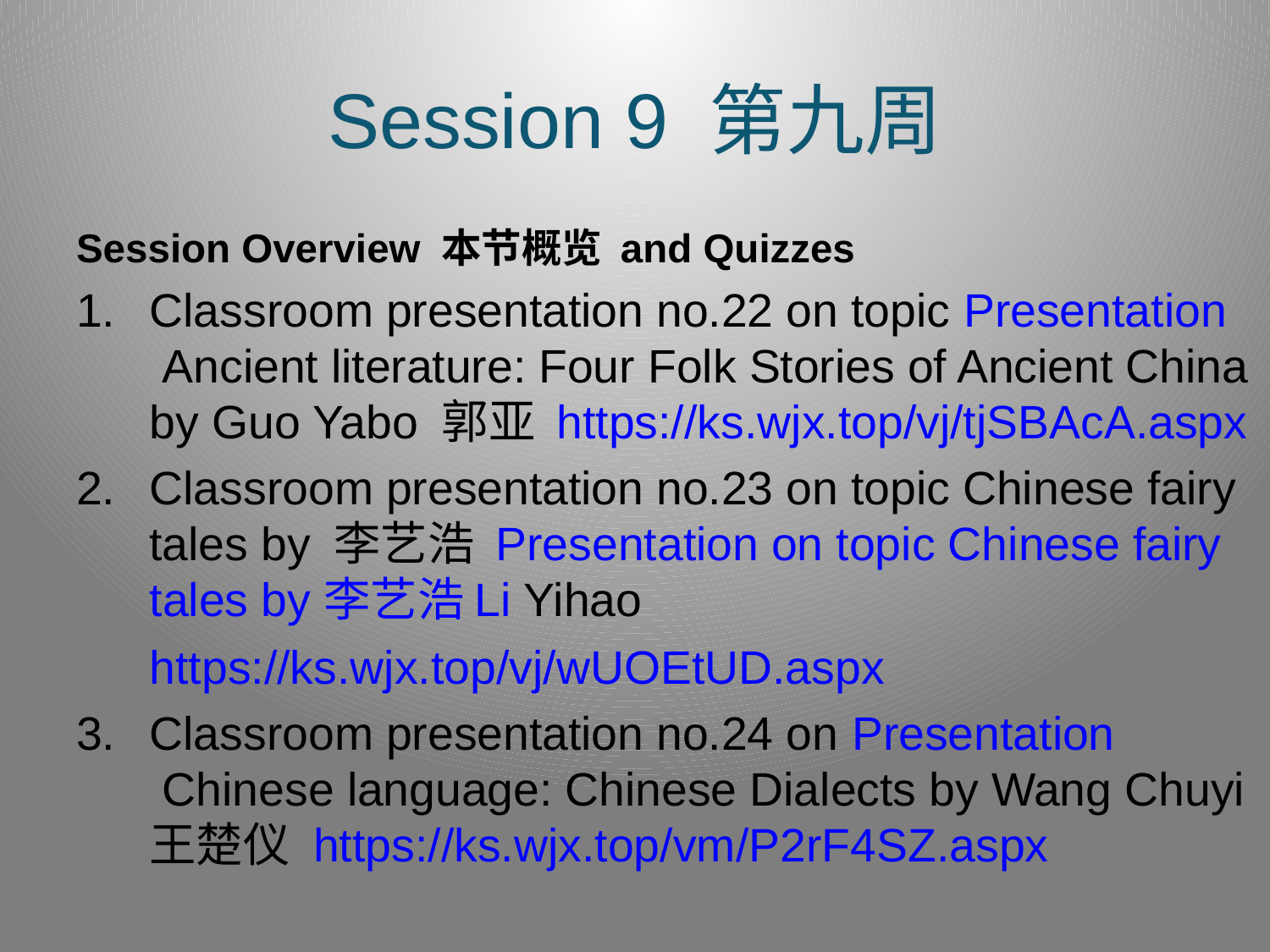

# Session 9 第九周
Session Overview 本节概览 and Quizzes
Classroom presentation no.22 on topic Presentation Ancient literature: Four Folk Stories of Ancient China by Guo Yabo 郭亚 https://ks.wjx.top/vj/tjSBAcA.aspx
Classroom presentation no.23 on topic Chinese fairy tales by 李艺浩 Presentation on topic Chinese fairy tales by 李艺浩 Li Yihao https://ks.wjx.top/vj/wUOEtUD.aspx
Classroom presentation no.24 on Presentation Chinese language: Chinese Dialects by Wang Chuyi 王楚仪 https://ks.wjx.top/vm/P2rF4SZ.aspx